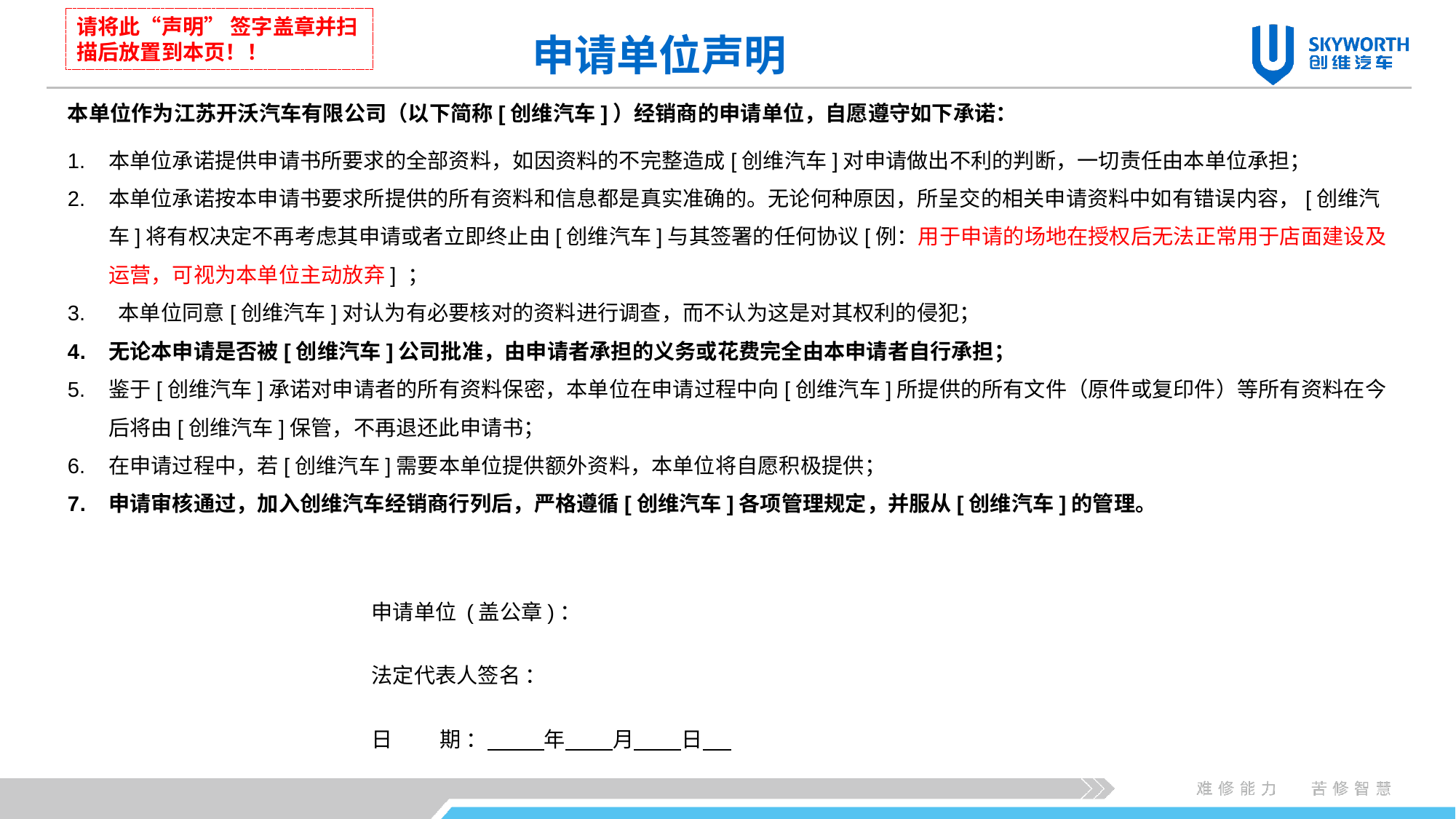

请将此“声明” 签字盖章并扫描后放置到本页！！
申请单位声明
本单位作为江苏开沃汽车有限公司（以下简称[创维汽车]）经销商的申请单位，自愿遵守如下承诺：
本单位承诺提供申请书所要求的全部资料，如因资料的不完整造成[创维汽车]对申请做出不利的判断，一切责任由本单位承担；
本单位承诺按本申请书要求所提供的所有资料和信息都是真实准确的。无论何种原因，所呈交的相关申请资料中如有错误内容，[创维汽车]将有权决定不再考虑其申请或者立即终止由[创维汽车]与其签署的任何协议[例：用于申请的场地在授权后无法正常用于店面建设及运营，可视为本单位主动放弃] ；
 本单位同意[创维汽车]对认为有必要核对的资料进行调查，而不认为这是对其权利的侵犯；
无论本申请是否被[创维汽车]公司批准，由申请者承担的义务或花费完全由本申请者自行承担；
鉴于[创维汽车]承诺对申请者的所有资料保密，本单位在申请过程中向[创维汽车]所提供的所有文件（原件或复印件）等所有资料在今后将由[创维汽车]保管，不再退还此申请书；
在申请过程中，若[创维汽车]需要本单位提供额外资料，本单位将自愿积极提供；
申请审核通过，加入创维汽车经销商行列后，严格遵循[创维汽车]各项管理规定，并服从[创维汽车]的管理。

                                           申请单位 (盖公章)：

                                           法定代表人签名 ：

                                           日          期 ：            年          月          日